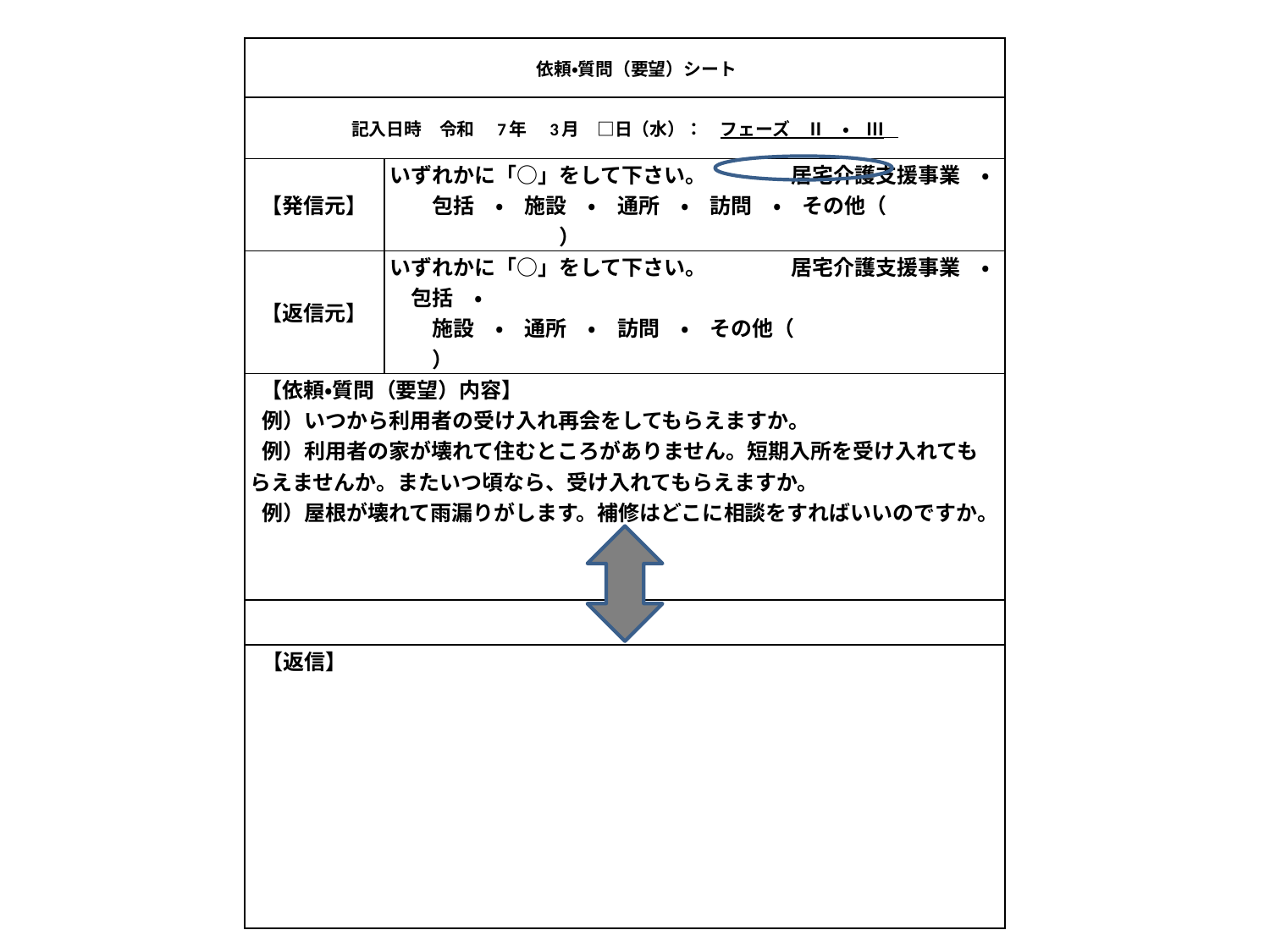

#
| 依頼・質問（要望）シート |  |
| --- | --- |
| 記入日時　令和　7年　3月　□日（水）：　フェーズ　Ⅱ　・　Ⅲ |  |
| 【発信元】 | いずれかに「○」をして下さい。　　　　居宅介護支援事業　・　包括　・　施設　・　通所　・　訪問　・　その他（　　　　　　　　　　　　） |
| 【返信元】 | いずれかに「○」をして下さい。　　　　居宅介護支援事業　・　包括　・　　 　　施設　・　通所　・　訪問　・　その他（　　　　　　　　　　　） |
| 【依頼・質問（要望）内容】 例）いつから利用者の受け入れ再会をしてもらえますか。 例）利用者の家が壊れて住むところがありません。短期入所を受け入れてもらえませんか。またいつ頃なら、受け入れてもらえますか。 例）屋根が壊れて雨漏りがします。補修はどこに相談をすればいいのですか。 |  |
|  |  |
| 【返信】 |  |